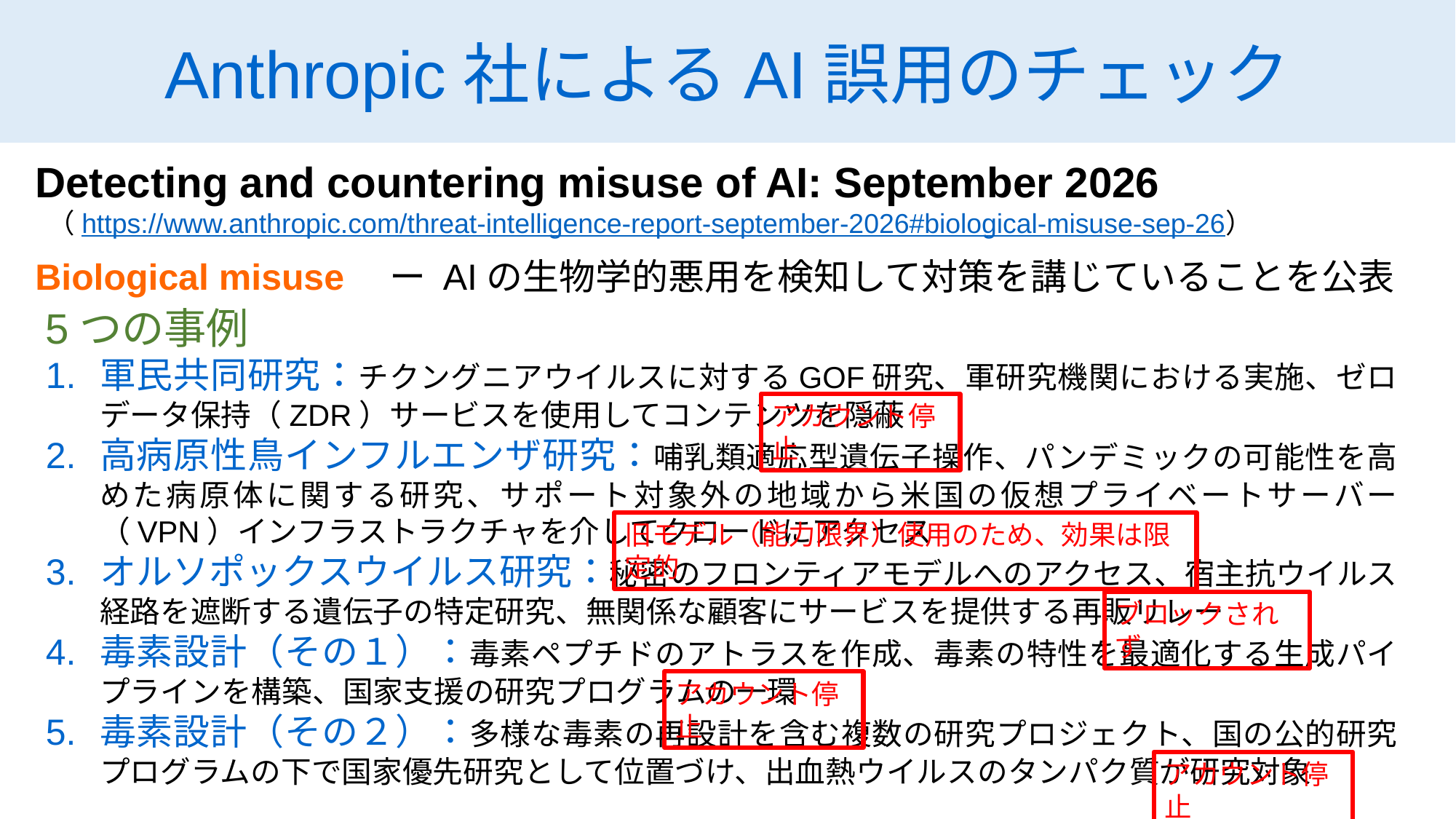

Anthropic社によるAI誤用のチェック
Detecting and countering misuse of AI: September 2026
 （https://www.anthropic.com/threat-intelligence-report-september-2026#biological-misuse-sep-26）

Biological misuse　ー AIの生物学的悪用を検知して対策を講じていることを公表
5つの事例
軍民共同研究：チクングニアウイルスに対するGOF研究、軍研究機関における実施、ゼロデータ保持（ZDR）サービスを使用してコンテンツを隠蔽
高病原性鳥インフルエンザ研究：哺乳類適応型遺伝子操作、パンデミックの可能性を高めた病原体に関する研究、サポート対象外の地域から米国の仮想プライベートサーバー（VPN）インフラストラクチャを介してクロードにアクセス
オルソポックスウイルス研究：秘密のフロンティアモデルへのアクセス、宿主抗ウイルス経路を遮断する遺伝子の特定研究、無関係な顧客にサービスを提供する再販リレー
毒素設計（その１）：毒素ペプチドのアトラスを作成、毒素の特性を最適化する生成パイプラインを構築、国家支援の研究プログラムの一環
毒素設計（その２）：多様な毒素の再設計を含む複数の研究プロジェクト、国の公的研究プログラムの下で国家優先研究として位置づけ、出血熱ウイルスのタンパク質が研究対象
アカウント停止
旧モデル（能力限界）使用のため、効果は限定的
ブロックされず
アカウント停止
アカウント停止